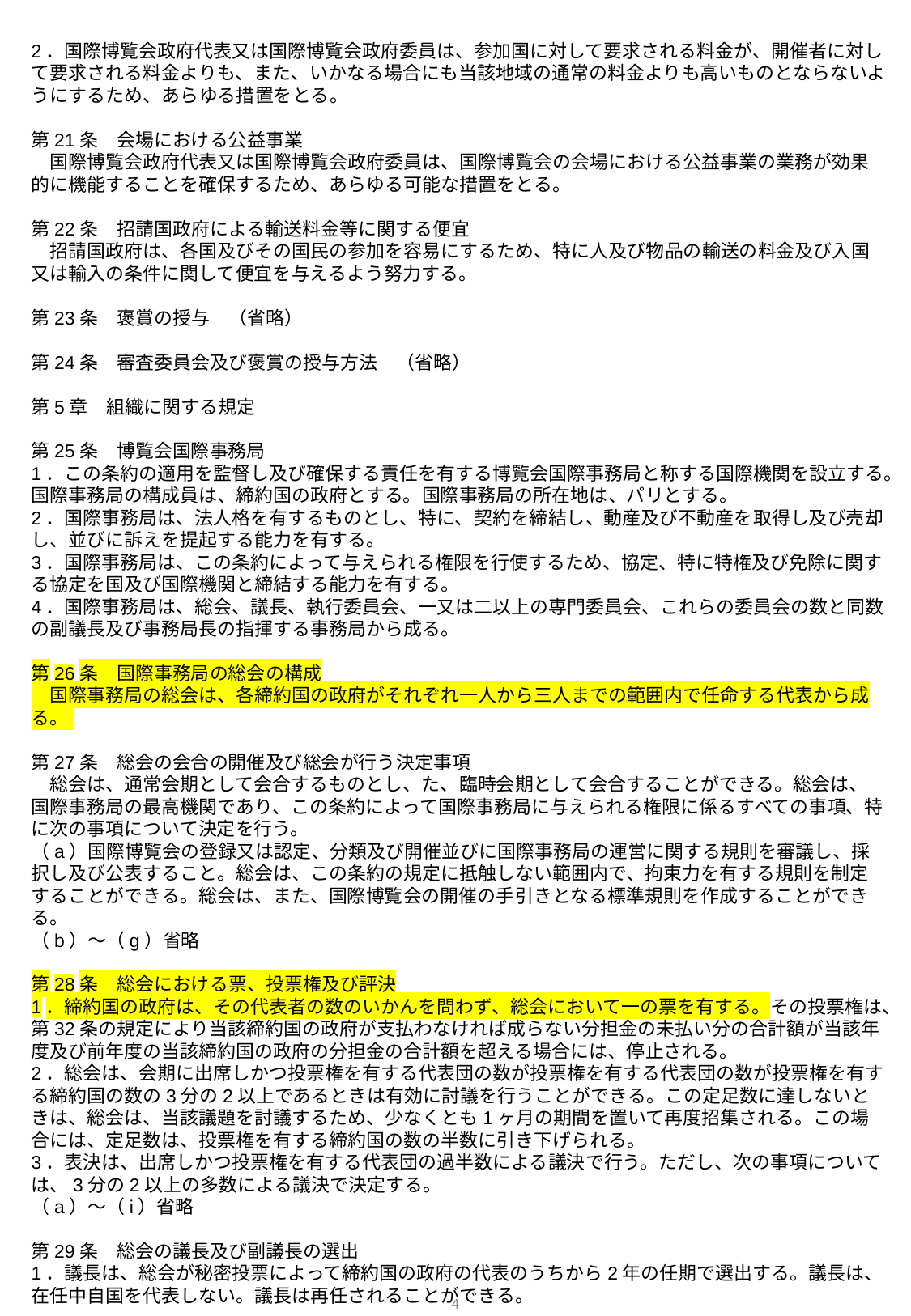

2．国際博覧会政府代表又は国際博覧会政府委員は、参加国に対して要求される料金が、開催者に対して要求される料金よりも、また、いかなる場合にも当該地域の通常の料金よりも高いものとならないようにするため、あらゆる措置をとる。

第21条　会場における公益事業
　国際博覧会政府代表又は国際博覧会政府委員は、国際博覧会の会場における公益事業の業務が効果的に機能することを確保するため、あらゆる可能な措置をとる。

第22条　招請国政府による輸送料金等に関する便宜
　招請国政府は、各国及びその国民の参加を容易にするため、特に人及び物品の輸送の料金及び入国又は輸入の条件に関して便宜を与えるよう努力する。

第23条　褒賞の授与　（省略）

第24条　審査委員会及び褒賞の授与方法　（省略）

第5章　組織に関する規定

第25条　博覧会国際事務局
1．この条約の適用を監督し及び確保する責任を有する博覧会国際事務局と称する国際機関を設立する。国際事務局の構成員は、締約国の政府とする。国際事務局の所在地は、パリとする。
2．国際事務局は、法人格を有するものとし、特に、契約を締結し、動産及び不動産を取得し及び売却し、並びに訴えを提起する能力を有する。
3．国際事務局は、この条約によって与えられる権限を行使するため、協定、特に特権及び免除に関する協定を国及び国際機関と締結する能力を有する。
4．国際事務局は、総会、議長、執行委員会、一又は二以上の専門委員会、これらの委員会の数と同数の副議長及び事務局長の指揮する事務局から成る。

第26条　国際事務局の総会の構成
　国際事務局の総会は、各締約国の政府がそれぞれ一人から三人までの範囲内で任命する代表から成る。

第27条　総会の会合の開催及び総会が行う決定事項
　総会は、通常会期として会合するものとし、た、臨時会期として会合することができる。総会は、国際事務局の最高機関であり、この条約によって国際事務局に与えられる権限に係るすべての事項、特に次の事項について決定を行う。
（a）国際博覧会の登録又は認定、分類及び開催並びに国際事務局の運営に関する規則を審議し、採択し及び公表すること。総会は、この条約の規定に抵触しない範囲内で、拘束力を有する規則を制定することができる。総会は、また、国際博覧会の開催の手引きとなる標準規則を作成することができる。
（b）～（g）省略

第28条　総会における票、投票権及び評決
1．締約国の政府は、その代表者の数のいかんを問わず、総会において一の票を有する。その投票権は、第32条の規定により当該締約国の政府が支払わなければ成らない分担金の未払い分の合計額が当該年度及び前年度の当該締約国の政府の分担金の合計額を超える場合には、停止される。
2．総会は、会期に出席しかつ投票権を有する代表団の数が投票権を有する代表団の数が投票権を有する締約国の数の3分の2以上であるときは有効に討議を行うことができる。この定足数に達しないときは、総会は、当該議題を討議するため、少なくとも1ヶ月の期間を置いて再度招集される。この場合には、定足数は、投票権を有する締約国の数の半数に引き下げられる。
3．表決は、出席しかつ投票権を有する代表団の過半数による議決で行う。ただし、次の事項については、3分の2以上の多数による議決で決定する。
（a）～（i）省略

第29条　総会の議長及び副議長の選出
1．議長は、総会が秘密投票によって締約国の政府の代表のうちから2年の任期で選出する。議長は、在任中自国を代表しない。議長は再任されることができる。
4